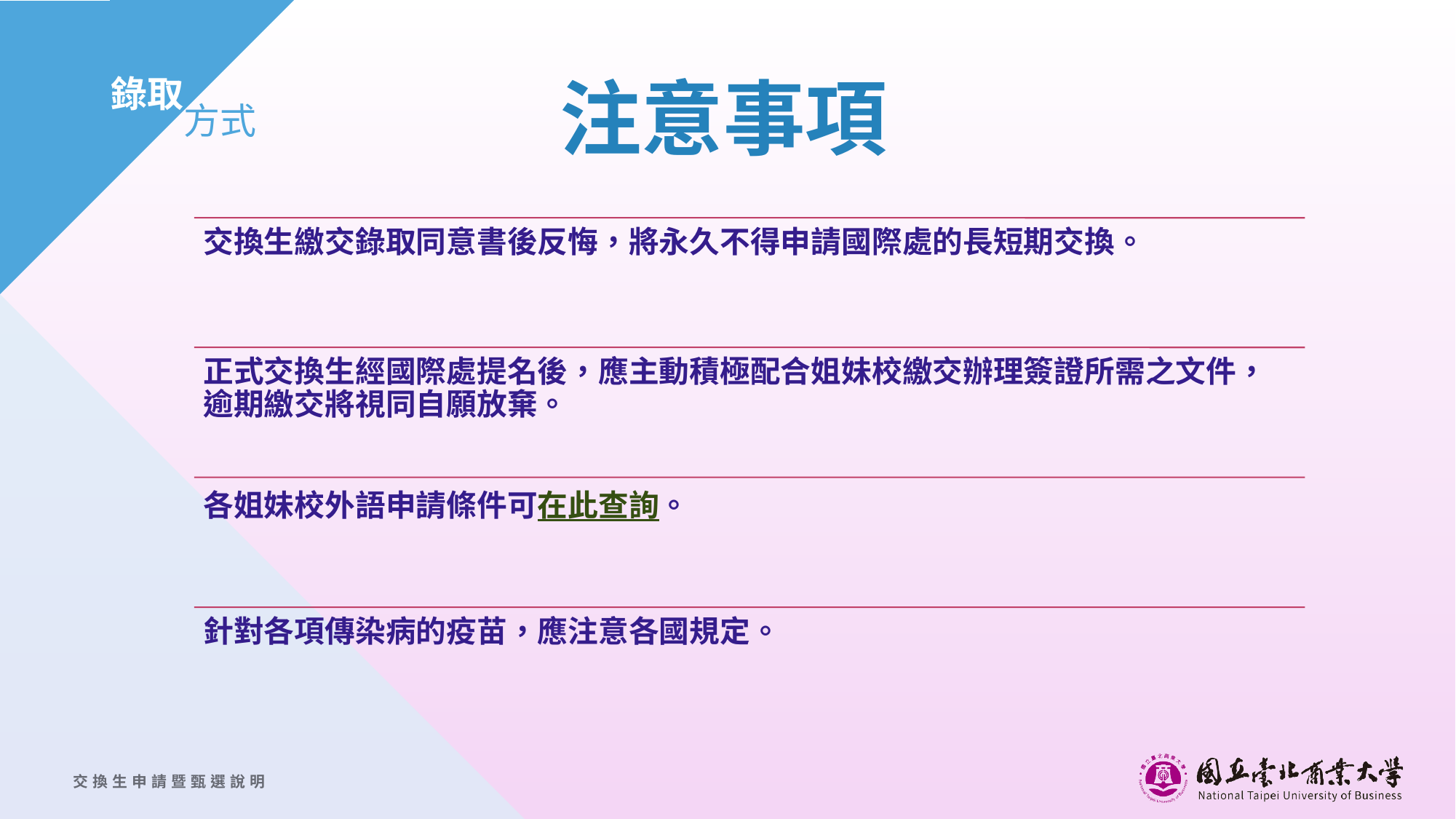

注意事項
錄取
　　方式
交換生繳交錄取同意書後反悔，將永久不得申請國際處的長短期交換。
正式交換生經國際處提名後，應主動積極配合姐妹校繳交辦理簽證所需之文件，逾期繳交將視同自願放棄。
各姐妹校外語申請條件可在此查詢。
針對各項傳染病的疫苗，應注意各國規定。